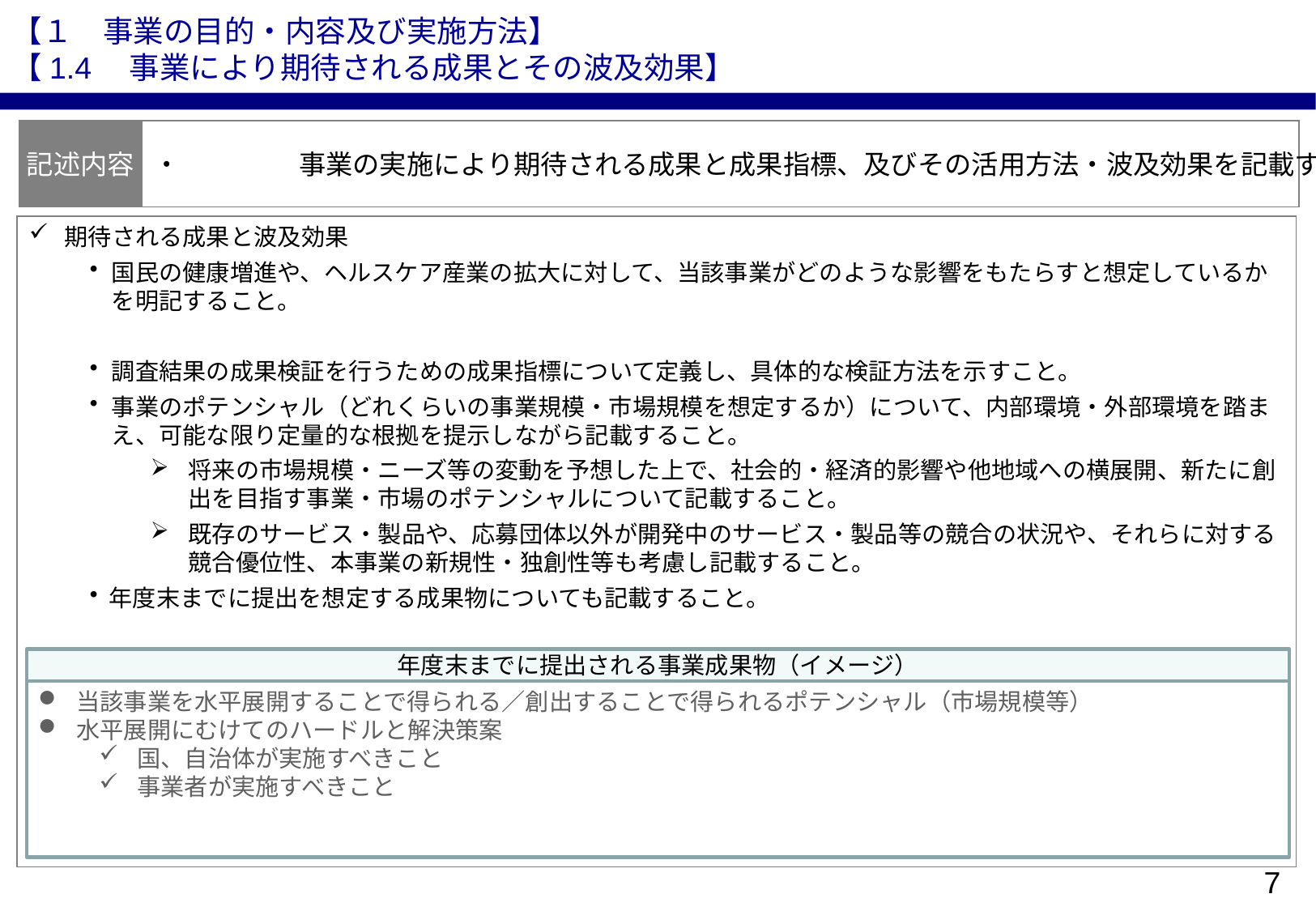

【１　事業の目的・内容及び実施方法】
【1.4　事業により期待される成果とその波及効果】
記述内容
・	事業の実施により期待される成果と成果指標、及びその活用方法・波及効果を記載する。
期待される成果と波及効果
国民の健康増進や、ヘルスケア産業の拡大に対して、当該事業がどのような影響をもたらすと想定しているかを明記すること。

調査結果の成果検証を行うための成果指標について定義し、具体的な検証方法を示すこと。
事業のポテンシャル（どれくらいの事業規模・市場規模を想定するか）について、内部環境・外部環境を踏まえ、可能な限り定量的な根拠を提示しながら記載すること。
将来の市場規模・ニーズ等の変動を予想した上で、社会的・経済的影響や他地域への横展開、新たに創出を目指す事業・市場のポテンシャルについて記載すること。
既存のサービス・製品や、応募団体以外が開発中のサービス・製品等の競合の状況や、それらに対する競合優位性、本事業の新規性・独創性等も考慮し記載すること。
 年度末までに提出を想定する成果物についても記載すること。

年度末までに提出される事業成果物（イメージ）
当該事業を水平展開することで得られる／創出することで得られるポテンシャル（市場規模等）
水平展開にむけてのハードルと解決策案
国、自治体が実施すべきこと
事業者が実施すべきこと